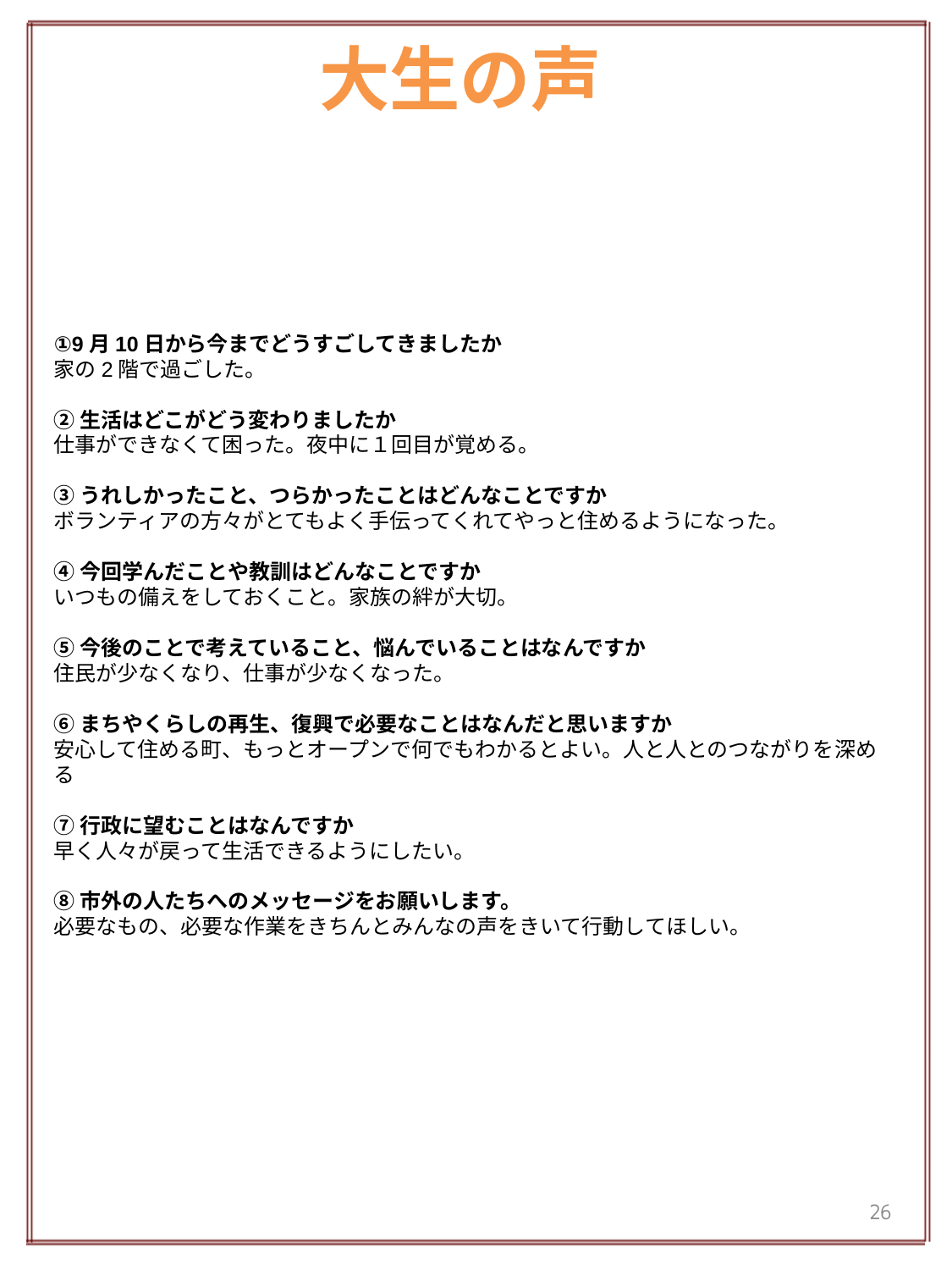

# 大生の声
①9月10日から今までどうすごしてきましたか
家の2階で過ごした。

②生活はどこがどう変わりましたか
仕事ができなくて困った。夜中に１回目が覚める。

③うれしかったこと、つらかったことはどんなことですか
ボランティアの方々がとてもよく手伝ってくれてやっと住めるようになった。

④今回学んだことや教訓はどんなことですか
いつもの備えをしておくこと。家族の絆が大切。

⑤今後のことで考えていること、悩んでいることはなんですか
住民が少なくなり、仕事が少なくなった。

⑥まちやくらしの再生、復興で必要なことはなんだと思いますか
安心して住める町、もっとオープンで何でもわかるとよい。人と人とのつながりを深める

⑦行政に望むことはなんですか
早く人々が戻って生活できるようにしたい。

⑧市外の人たちへのメッセージをお願いします。
必要なもの、必要な作業をきちんとみんなの声をきいて行動してほしい。
26